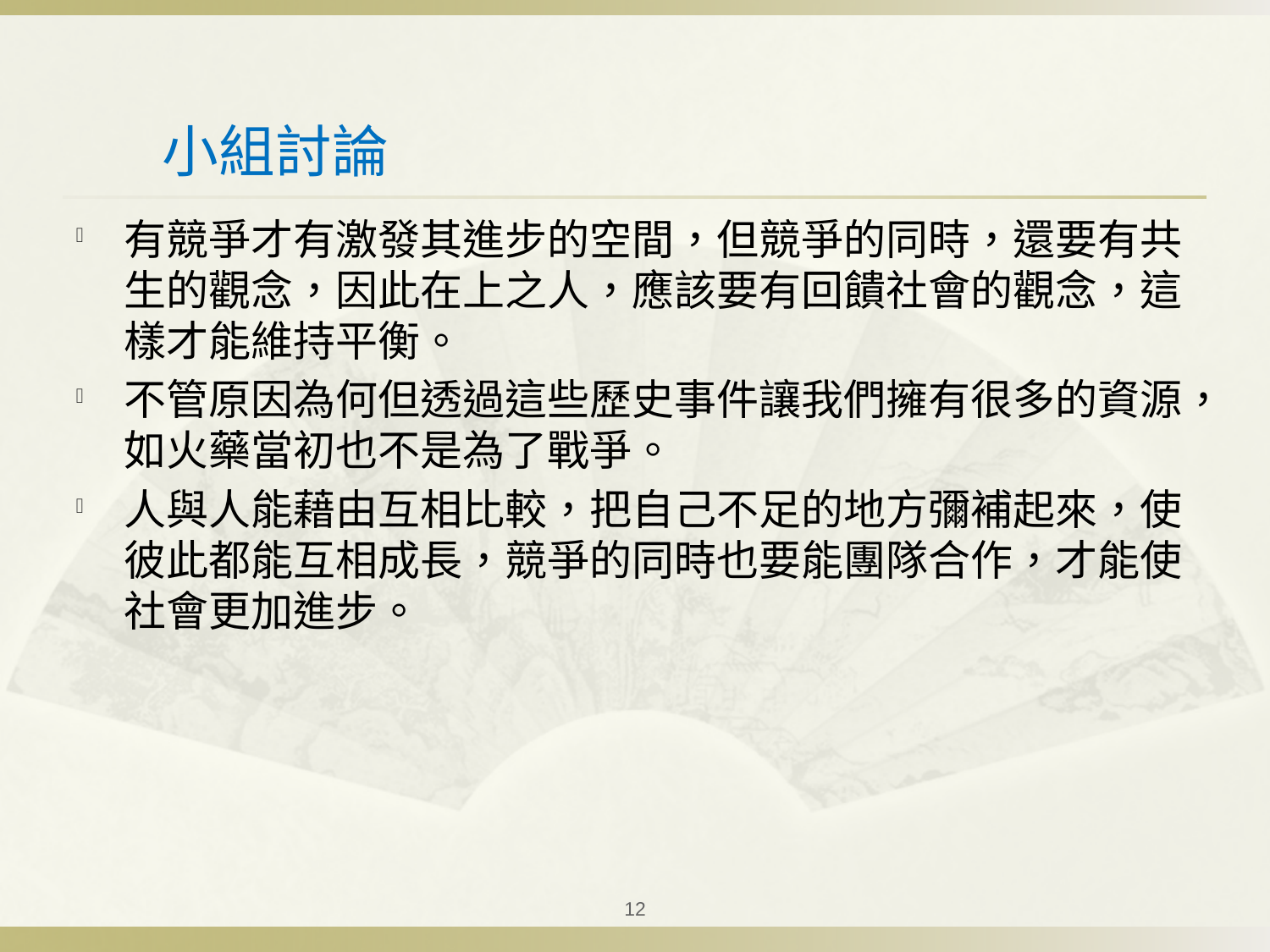

# 小組討論
有競爭才有激發其進步的空間，但競爭的同時，還要有共生的觀念，因此在上之人，應該要有回饋社會的觀念，這樣才能維持平衡。
不管原因為何但透過這些歷史事件讓我們擁有很多的資源，如火藥當初也不是為了戰爭。
人與人能藉由互相比較，把自己不足的地方彌補起來，使彼此都能互相成長，競爭的同時也要能團隊合作，才能使社會更加進步。

12